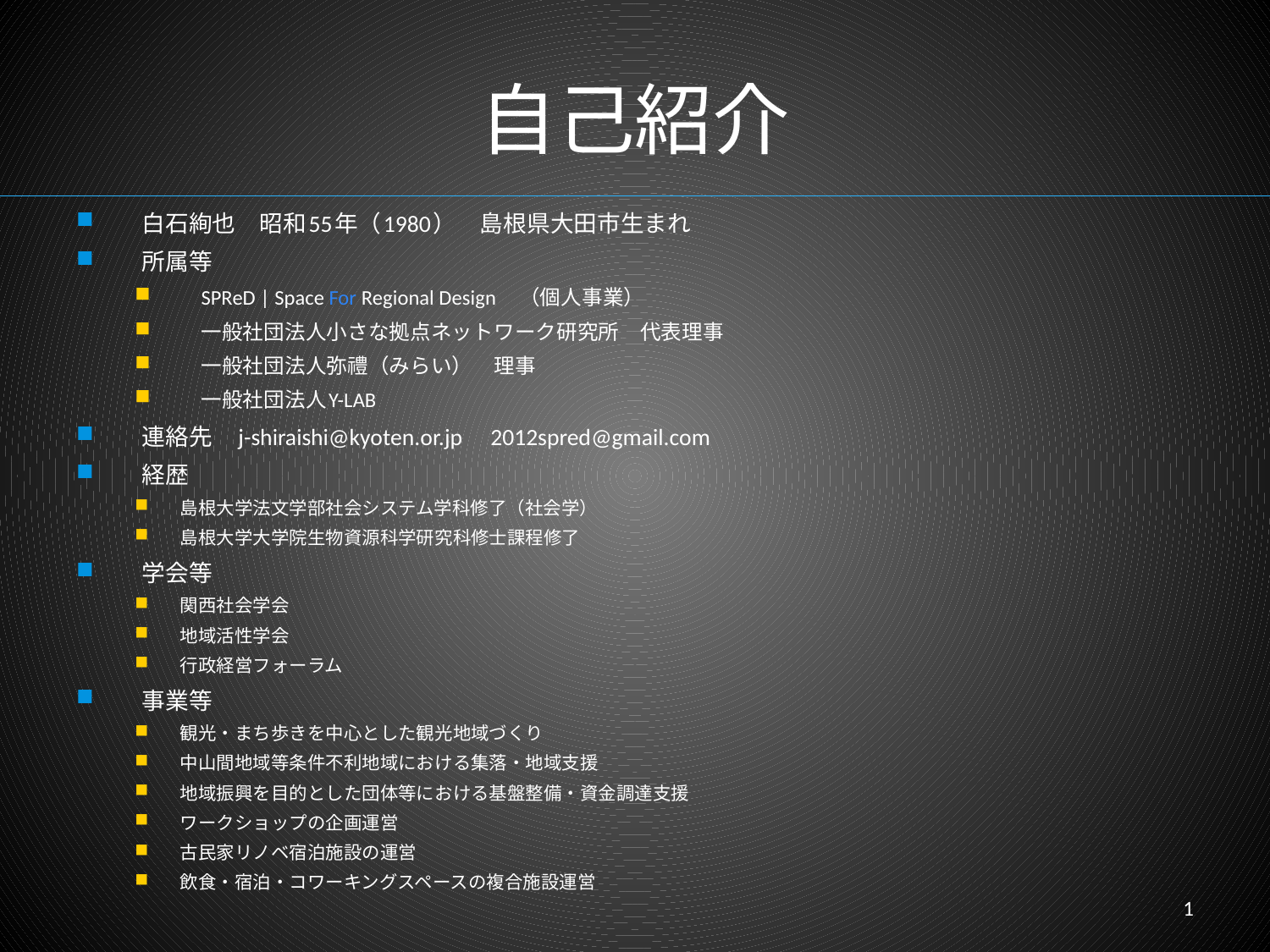

# 自己紹介
白石絢也　昭和55年（1980）　島根県大田市生まれ
所属等
SPReD | Space For Regional Design　（個人事業）
一般社団法人小さな拠点ネットワーク研究所　代表理事
一般社団法人弥禮（みらい）　理事
一般社団法人Y-LAB
連絡先　j-shiraishi@kyoten.or.jp　2012spred@gmail.com
経歴
島根大学法文学部社会システム学科修了（社会学）
島根大学大学院生物資源科学研究科修士課程修了
学会等
関西社会学会
地域活性学会
行政経営フォーラム
事業等
観光・まち歩きを中心とした観光地域づくり
中山間地域等条件不利地域における集落・地域支援
地域振興を目的とした団体等における基盤整備・資金調達支援
ワークショップの企画運営
古民家リノベ宿泊施設の運営
飲食・宿泊・コワーキングスペースの複合施設運営
1